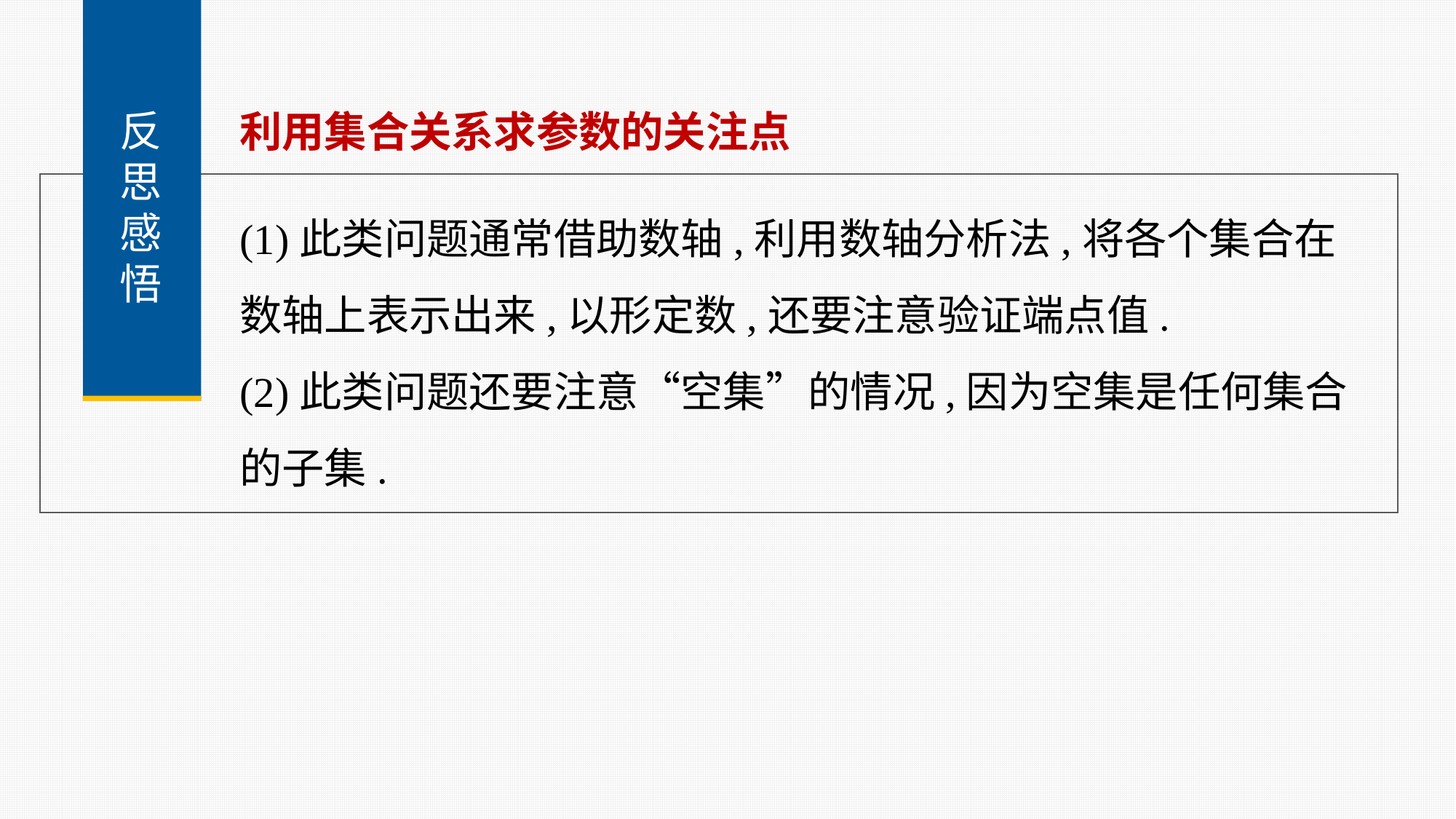

反
思
感
悟

利用集合关系求参数的关注点

(1)此类问题通常借助数轴,利用数轴分析法,将各个集合在数轴上表示出来,以形定数,还要注意验证端点值.
(2)此类问题还要注意“空集”的情况,因为空集是任何集合的子集.